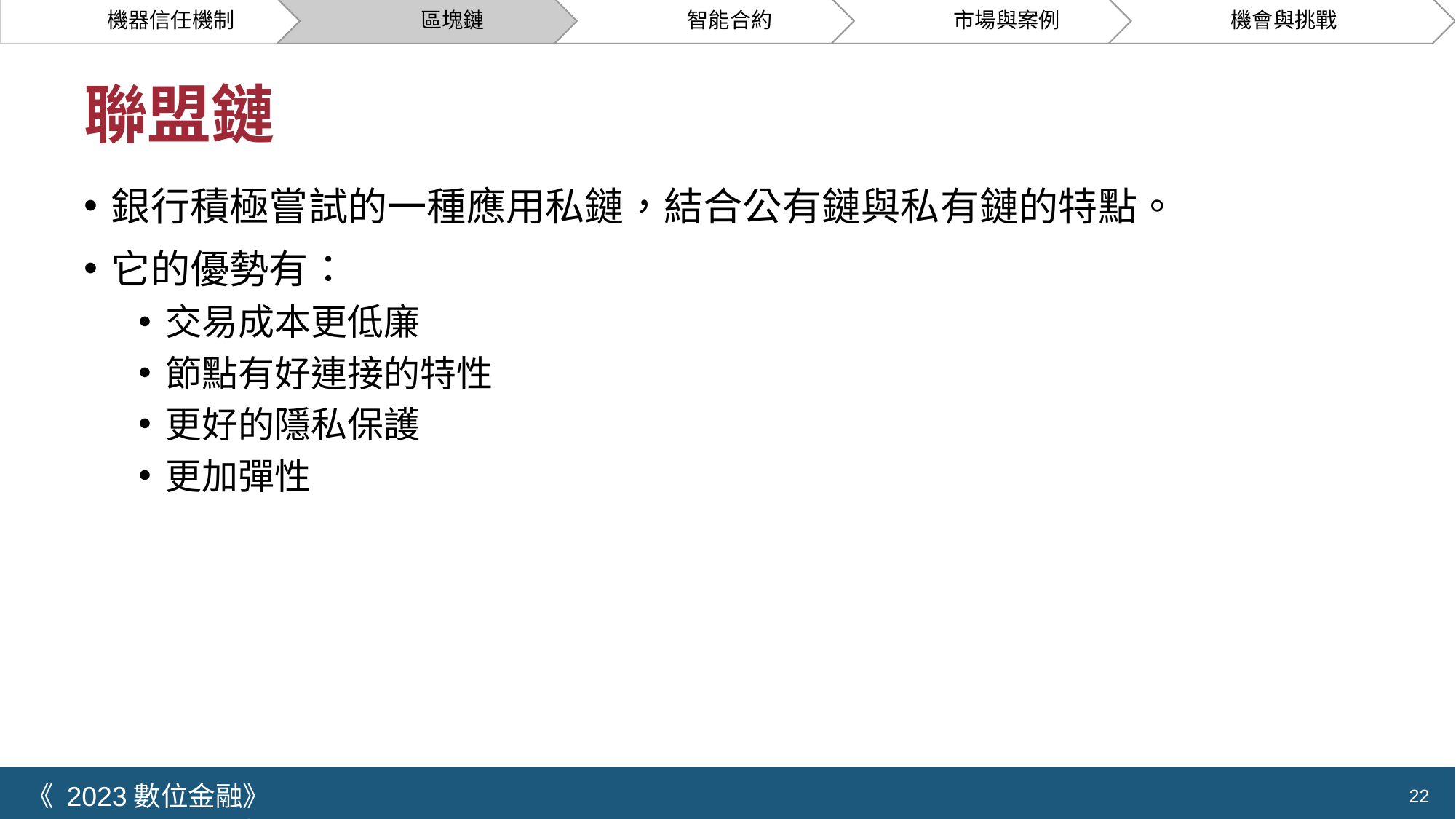

機器信任機制
區塊鏈
智能合約
市場與案例
機會與挑戰
# 聯盟鏈
銀行積極嘗試的一種應用私鏈，結合公有鏈與私有鏈的特點。
它的優勢有：
交易成本更低廉
節點有好連接的特性
更好的隱私保護
更加彈性

《 2023數位金融》                                                                                                                                            	NYCU.IIM.IEBI Lab
22